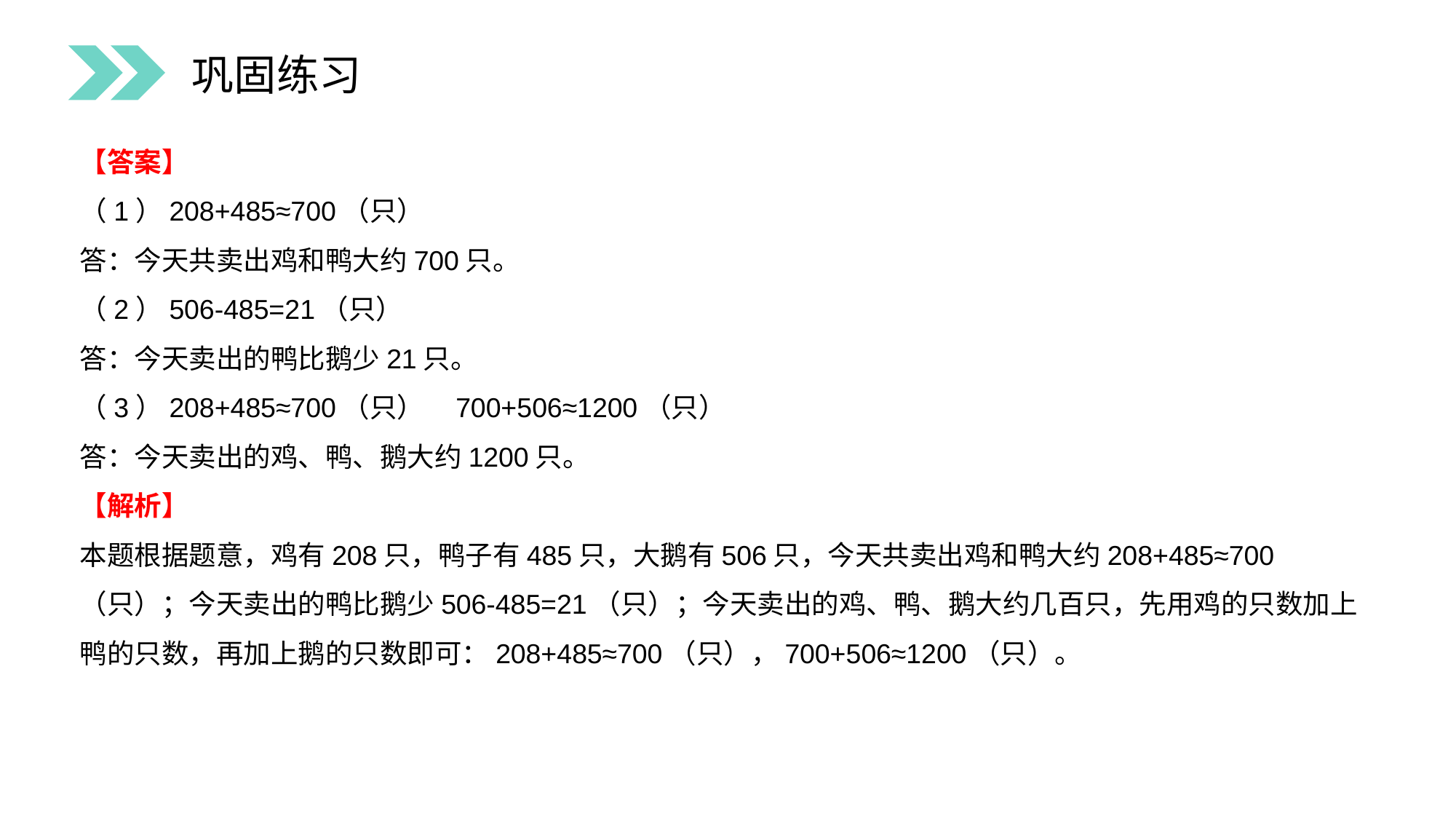

巩固练习
【答案】
（1）208+485≈700（只）
答：今天共卖出鸡和鸭大约700只。
（2）506-485=21（只）
答：今天卖出的鸭比鹅少21只。
（3）208+485≈700（只）    700+506≈1200（只）
答：今天卖出的鸡、鸭、鹅大约1200只。
【解析】
本题根据题意，鸡有208只，鸭子有485只，大鹅有506只，今天共卖出鸡和鸭大约208+485≈700（只）；今天卖出的鸭比鹅少506-485=21（只）；今天卖出的鸡、鸭、鹅大约几百只，先用鸡的只数加上鸭的只数，再加上鹅的只数即可：208+485≈700（只），700+506≈1200（只）。